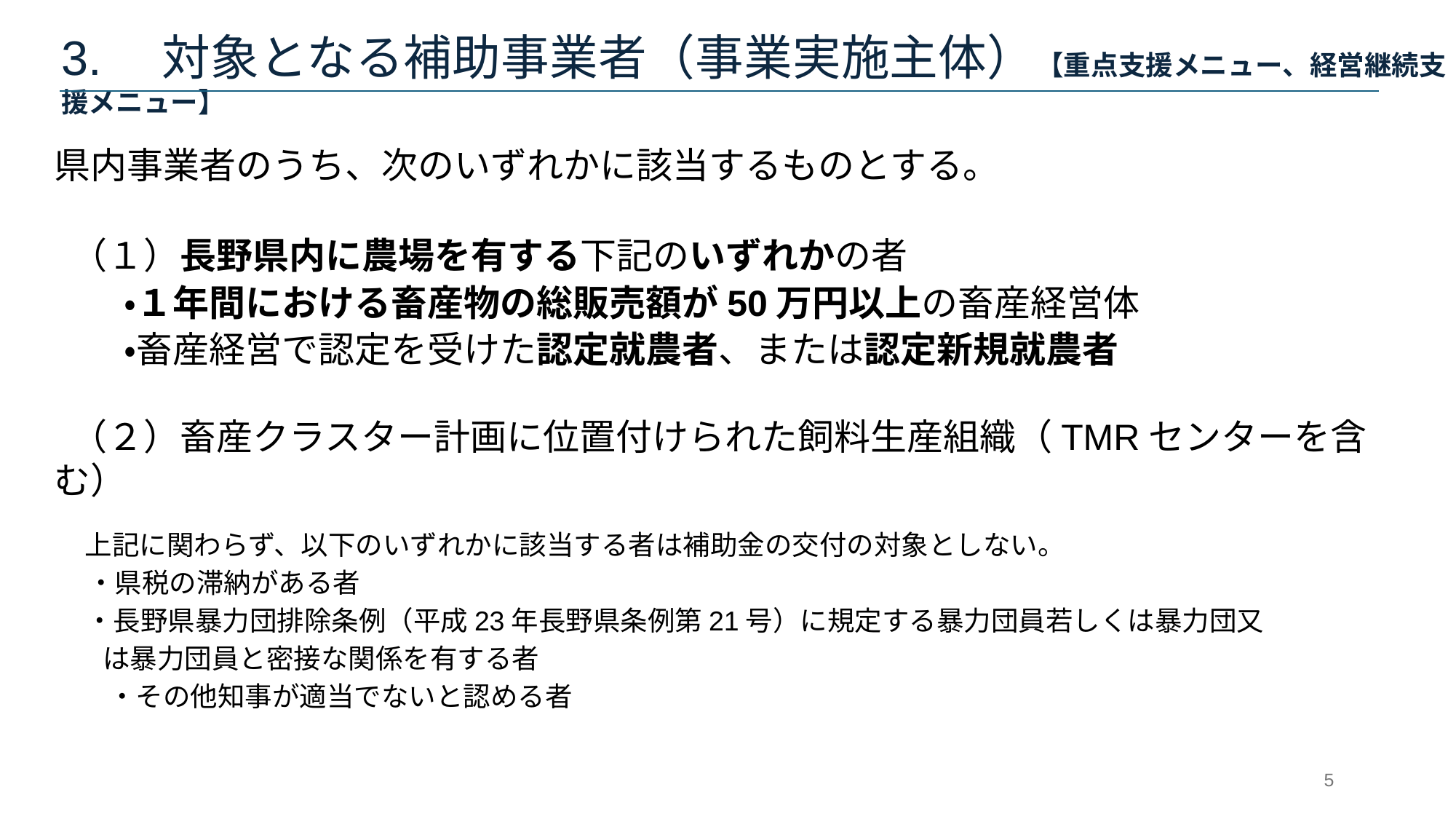

# 3.　対象となる補助事業者（事業実施主体）【重点支援メニュー、経営継続支援メニュー】

県内事業者のうち、次のいずれかに該当するものとする。

（１）長野県内に農場を有する下記のいずれかの者
　・１年間における畜産物の総販売額が50万円以上の畜産経営体
　・畜産経営で認定を受けた認定就農者、または認定新規就農者

（２）畜産クラスター計画に位置付けられた飼料生産組織（TMRセンターを含む）

 上記に関わらず、以下のいずれかに該当する者は補助金の交付の対象としない。
・県税の滞納がある者
・長野県暴力団排除条例（平成23年長野県条例第21号）に規定する暴力団員若しくは暴力団又は暴力団員と密接な関係を有する者
　　・その他知事が適当でないと認める者
5